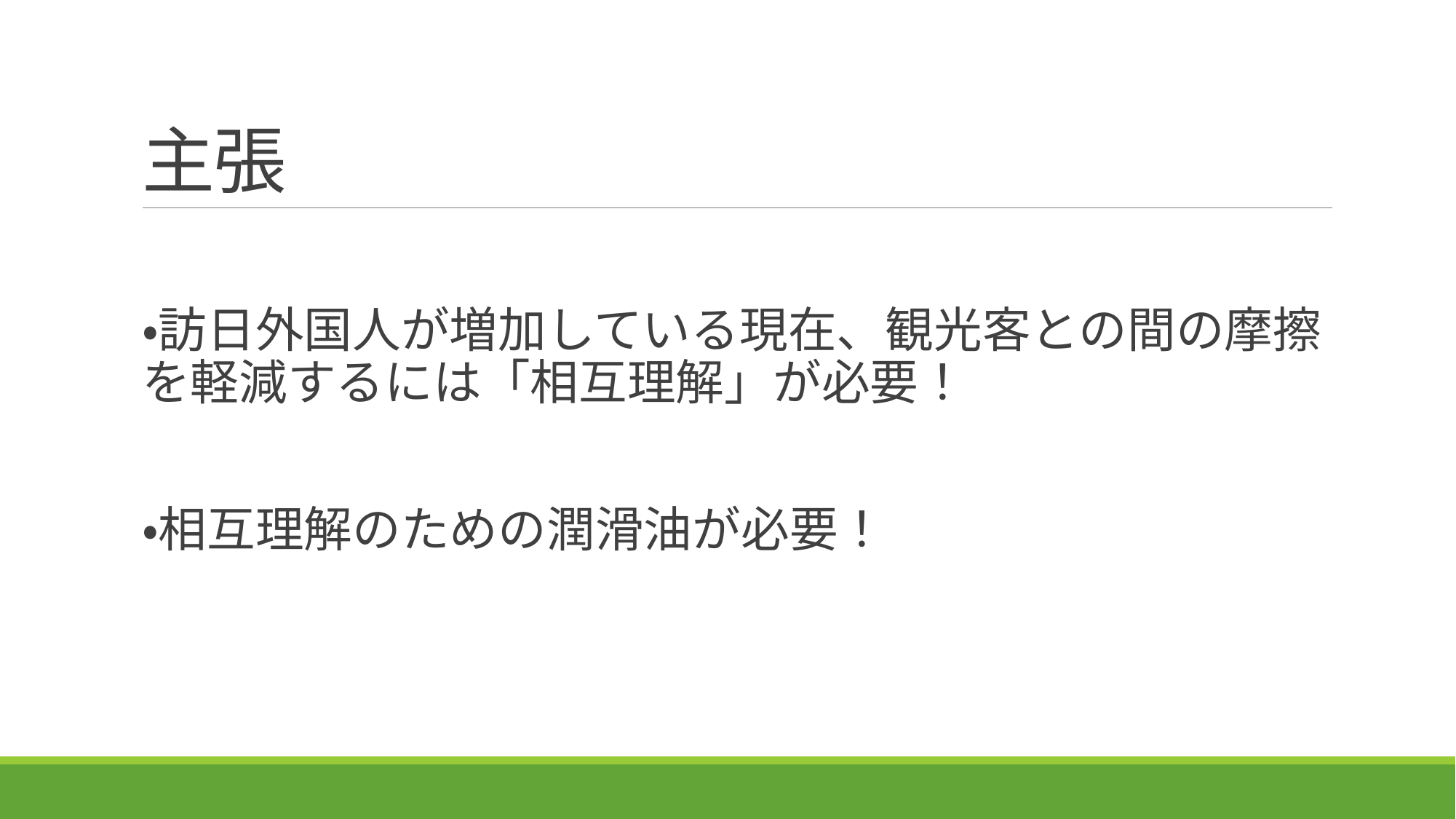

# 主張

・訪日外国人が増加している現在、観光客との間の摩擦を軽減するには「相互理解」が必要！

・相互理解のための潤滑油が必要！